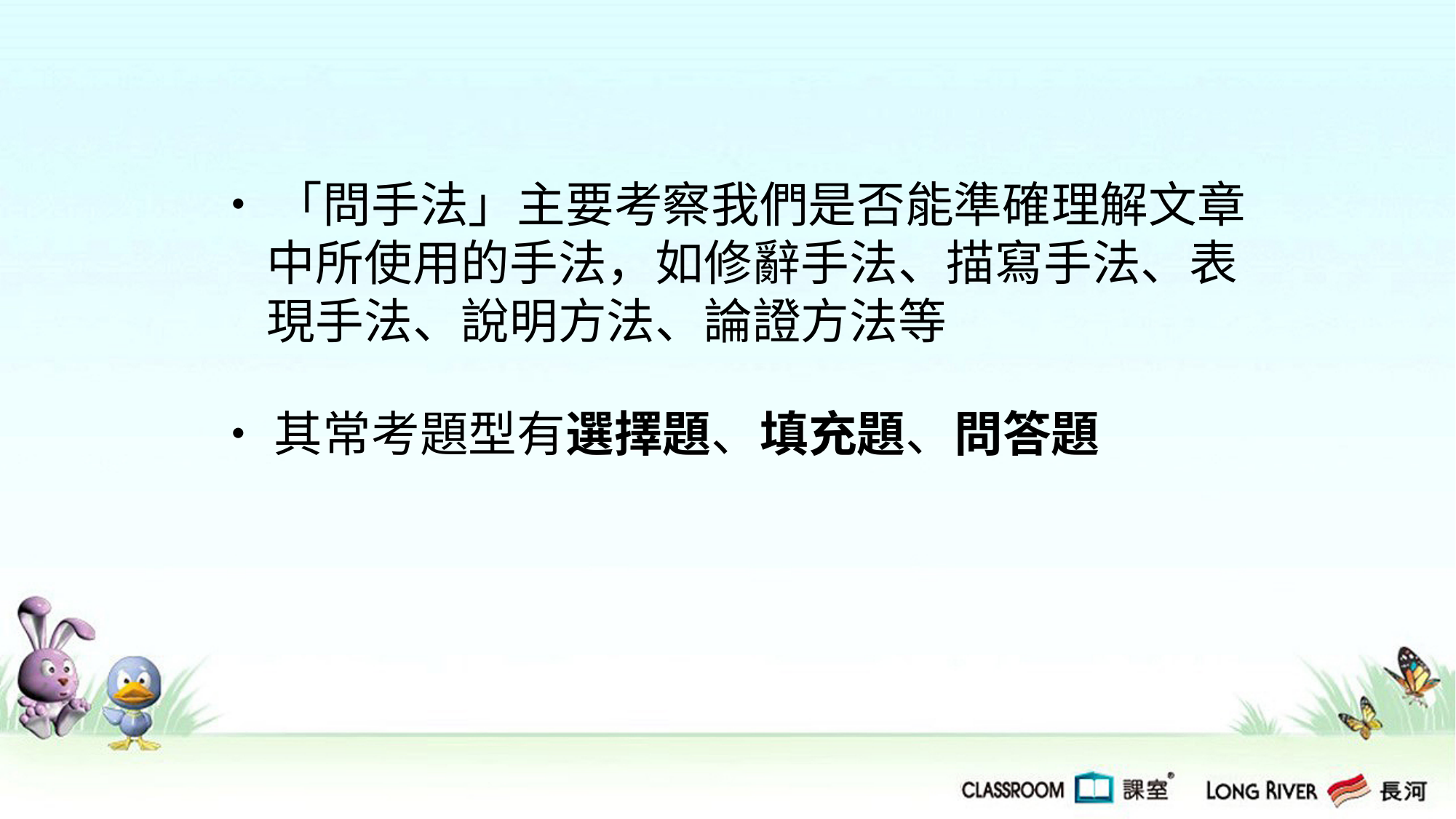

‧「問手法」主要考察我們是否能準確理解文章中所使用的手法，如修辭手法、描寫手法、表現手法、說明方法、論證方法等
‧其常考題型有選擇題、填充題、問答題